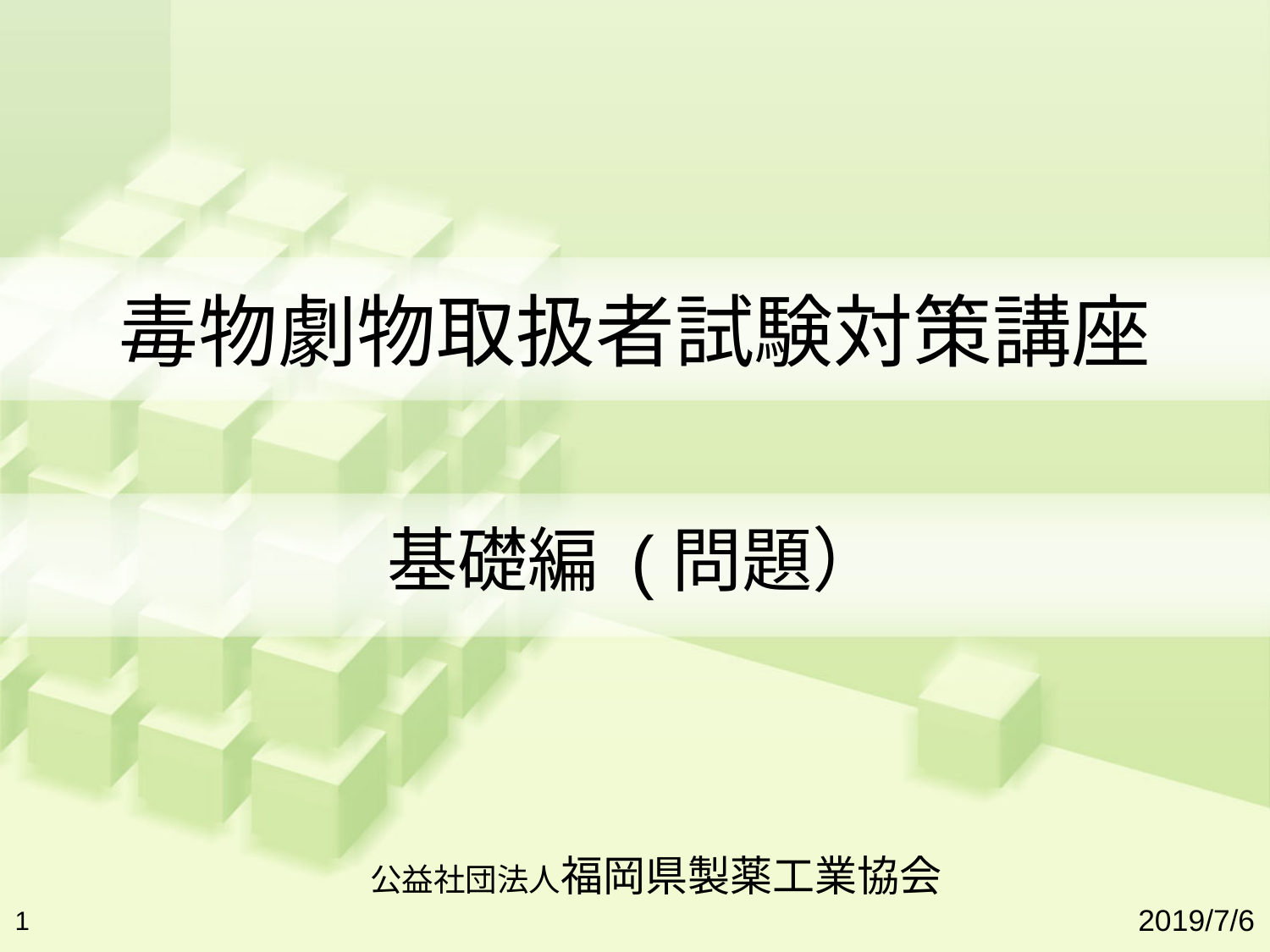

# 毒物劇物取扱者試験対策講座
基礎編 (問題）
公益社団法人福岡県製薬工業協会
1
2019/7/6